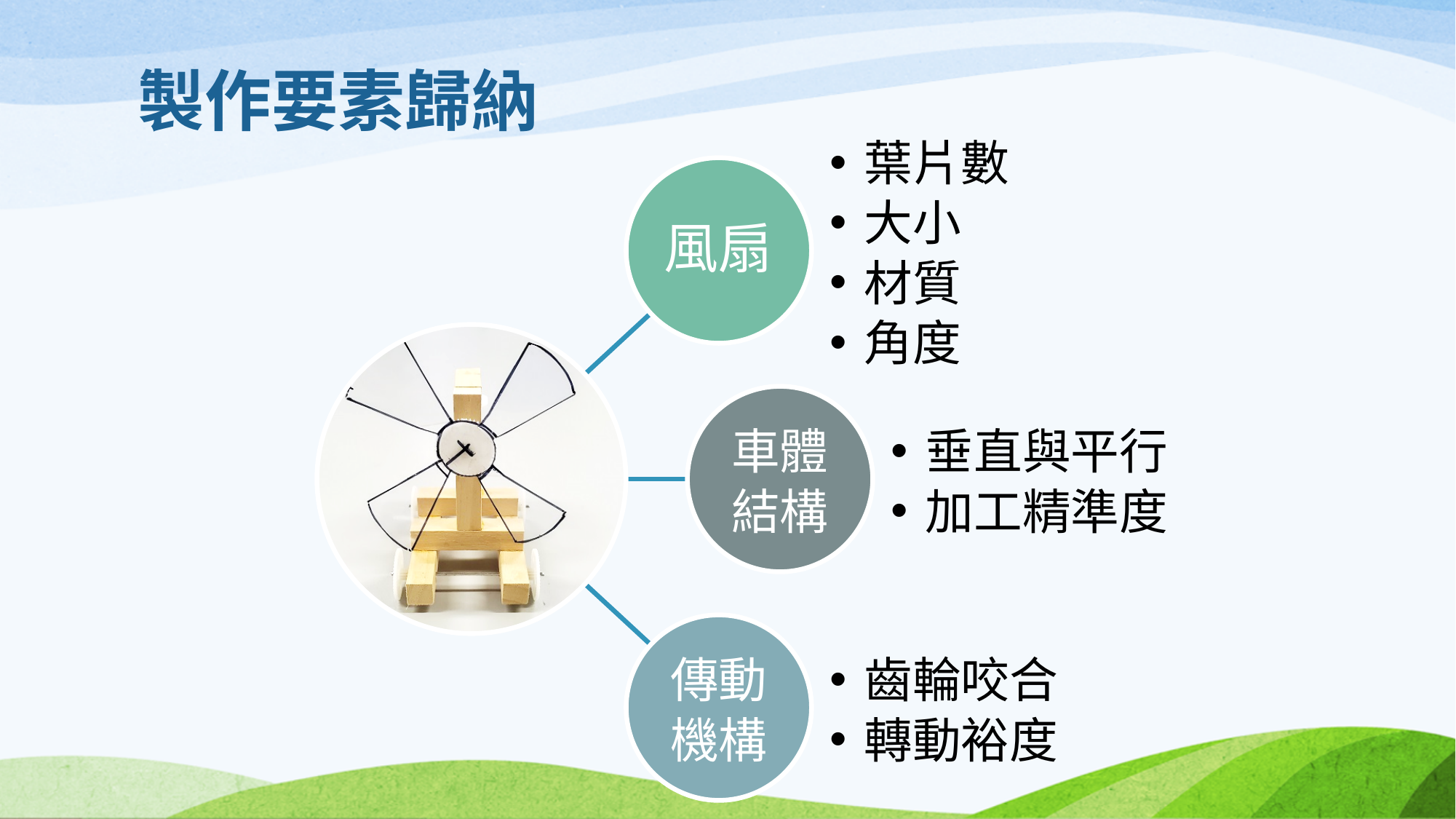

# 製作要素歸納

葉片數
大小
材質
角度
風扇

垂直與平行
加工精準度
車體結構

齒輪咬合
轉動裕度
傳動機構